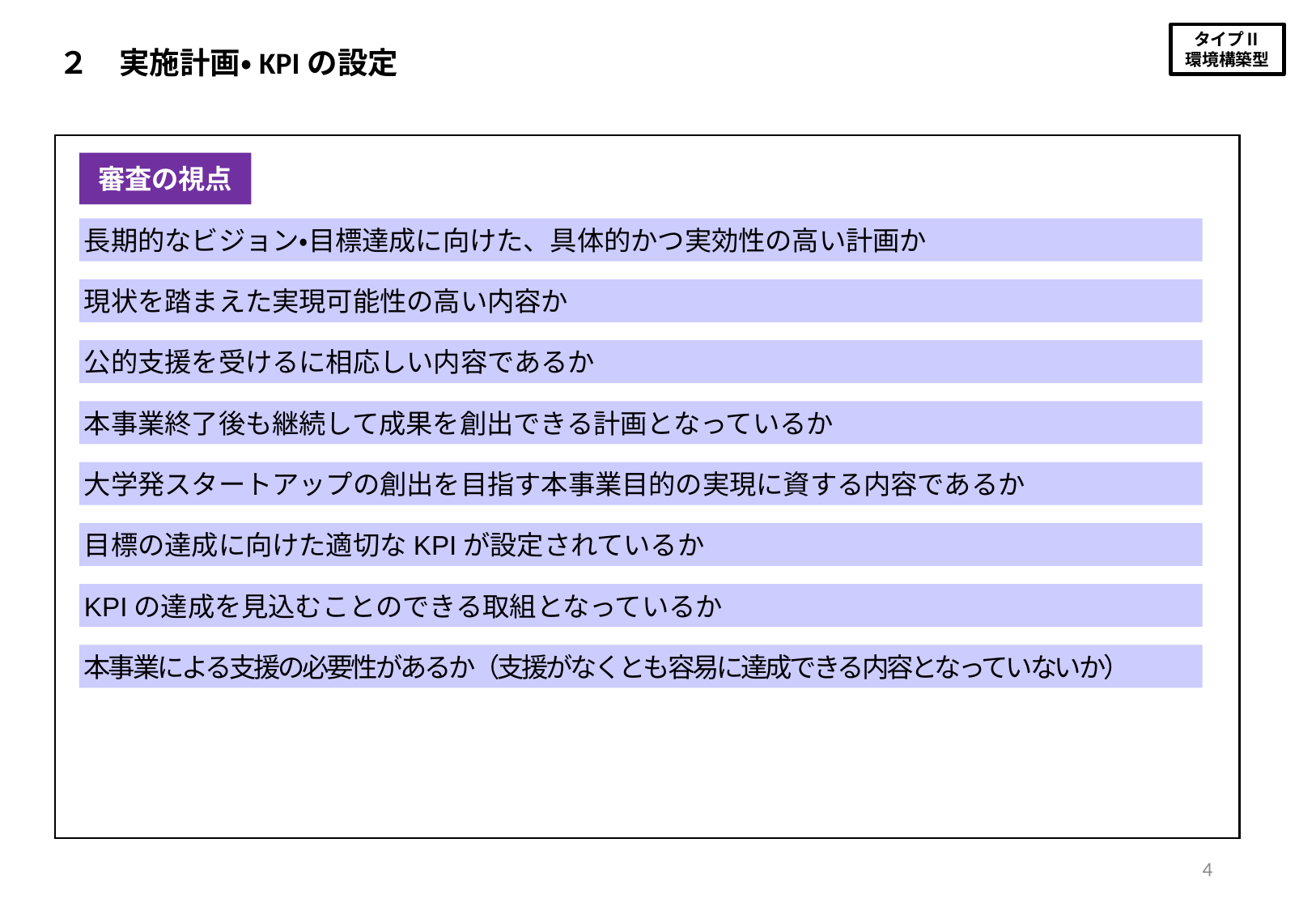

２　実施計画・KPIの設定

審査の視点
長期的なビジョン・目標達成に向けた、具体的かつ実効性の高い計画か
現状を踏まえた実現可能性の高い内容か
公的支援を受けるに相応しい内容であるか
本事業終了後も継続して成果を創出できる計画となっているか
大学発スタートアップの創出を目指す本事業目的の実現に資する内容であるか
目標の達成に向けた適切なKPIが設定されているか
KPIの達成を見込むことのできる取組となっているか
本事業による支援の必要性があるか（支援がなくとも容易に達成できる内容となっていないか）
4